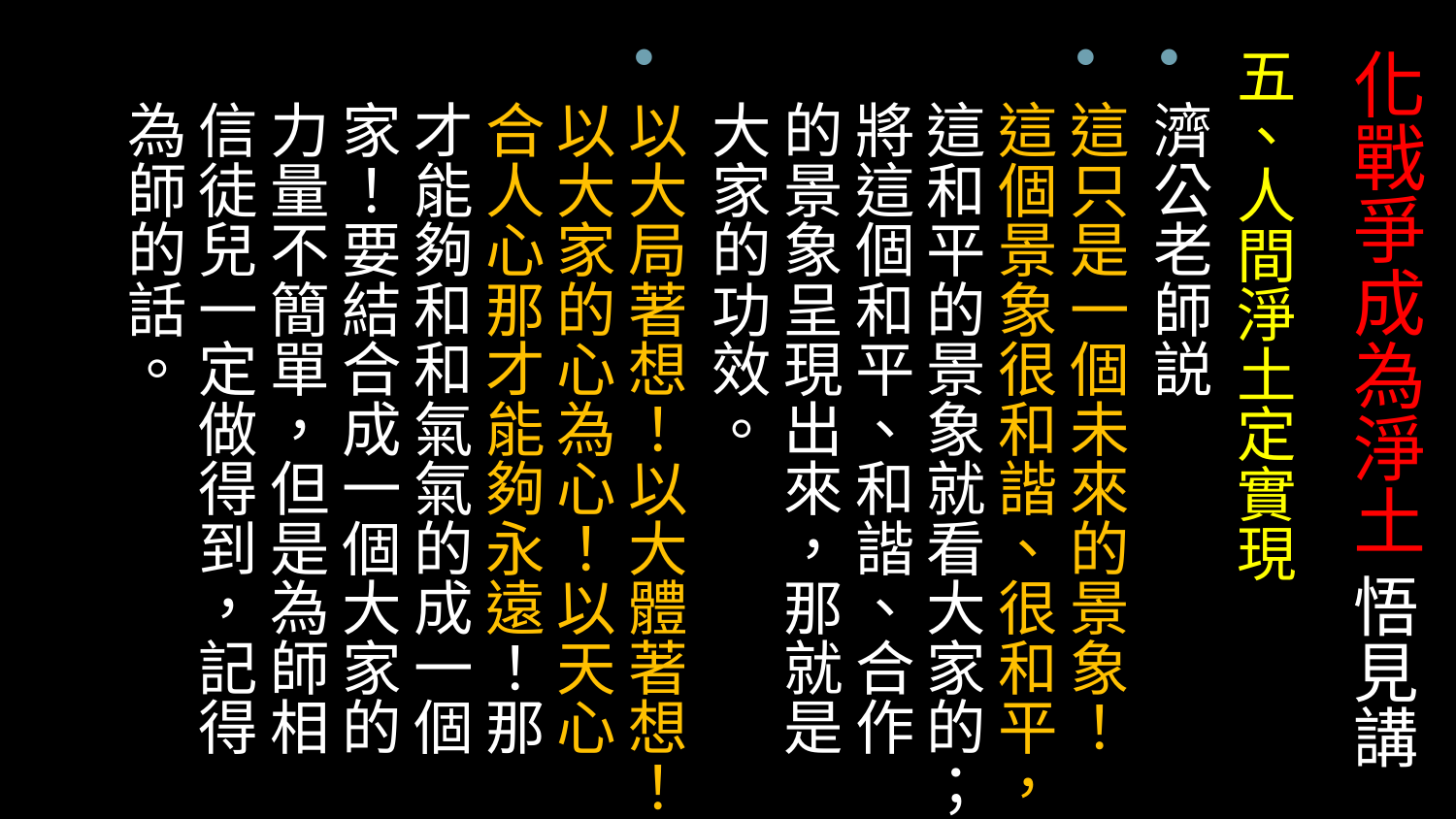

# 化戰爭成為淨土 悟見講
五、人間淨土定實現
濟公老師説
這只是一個未來的景象！這個景象很和諧、很和平，這和平的景象就看大家的；將這個和平、和諧、合作的景象呈現出來，那就是大家的功效。
以大局著想！以大體著想！以大家的心為心！以天心合人心那才能夠永遠！那才能夠和和氣氣的成一個家！要結合成一個大家的力量不簡單，但是為師相信徒兒一定做得到，記得為師的話。